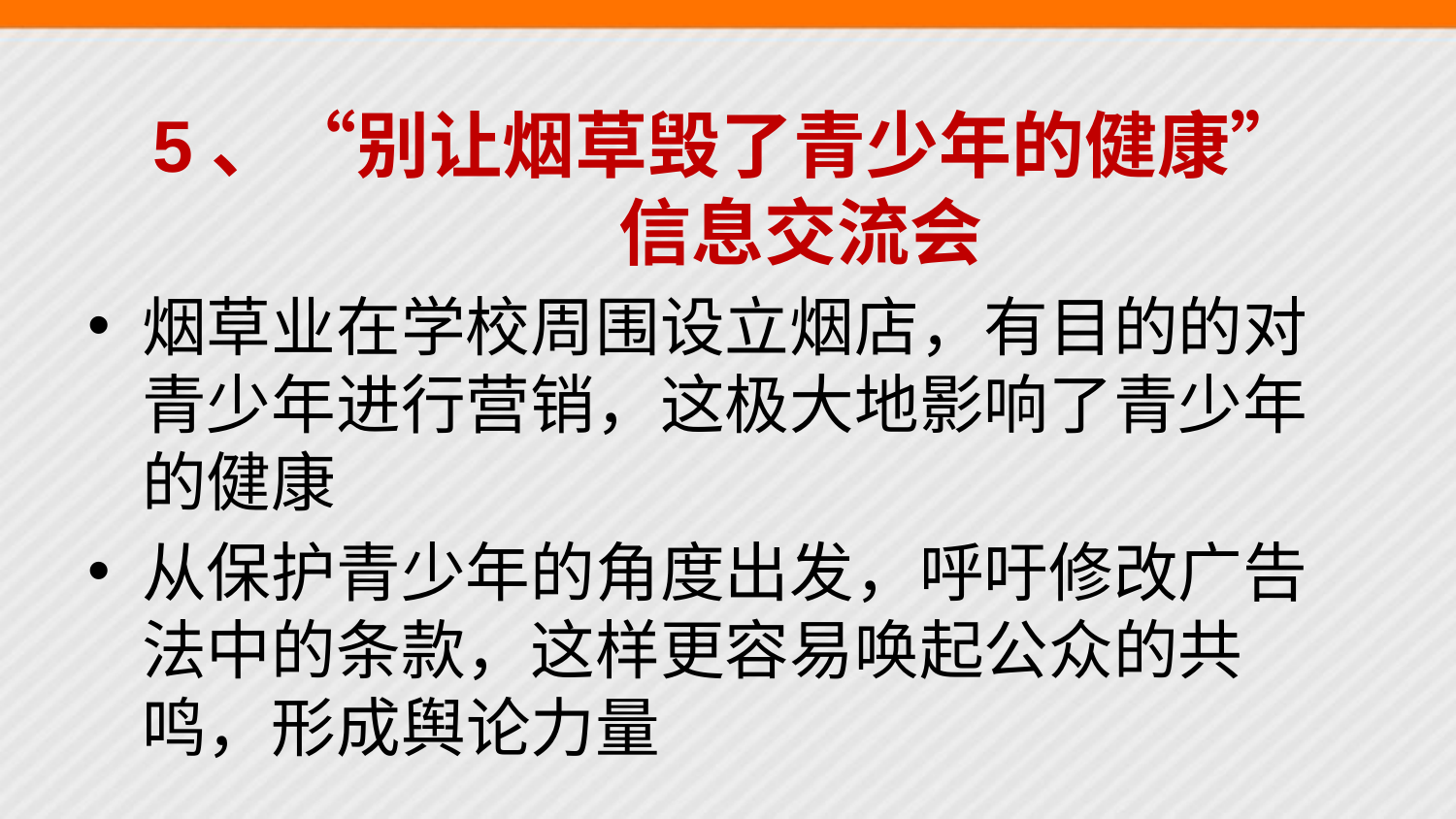

# 5、“别让烟草毁了青少年的健康” 信息交流会
烟草业在学校周围设立烟店，有目的的对青少年进行营销，这极大地影响了青少年的健康
从保护青少年的角度出发，呼吁修改广告法中的条款，这样更容易唤起公众的共鸣，形成舆论力量